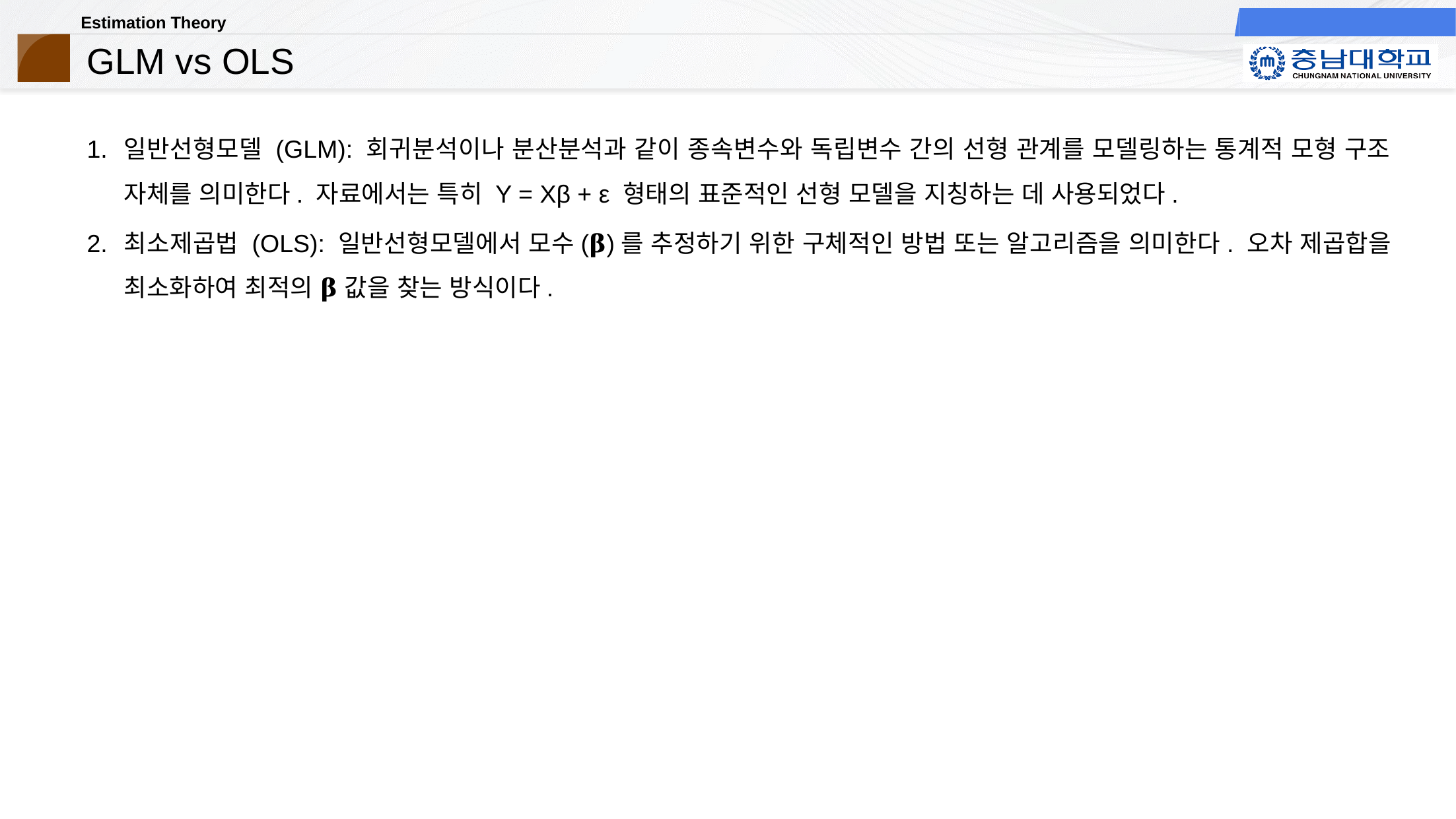

# GLM vs OLS
일반선형모델 (GLM): 회귀분석이나 분산분석과 같이 종속변수와 독립변수 간의 선형 관계를 모델링하는 통계적 모형 구조 자체를 의미한다. 자료에서는 특히 Y = Xβ + ε 형태의 표준적인 선형 모델을 지칭하는 데 사용되었다.
최소제곱법 (OLS): 일반선형모델에서 모수(𝛃)를 추정하기 위한 구체적인 방법 또는 알고리즘을 의미한다. 오차 제곱합을 최소화하여 최적의 𝛃 값을 찾는 방식이다.